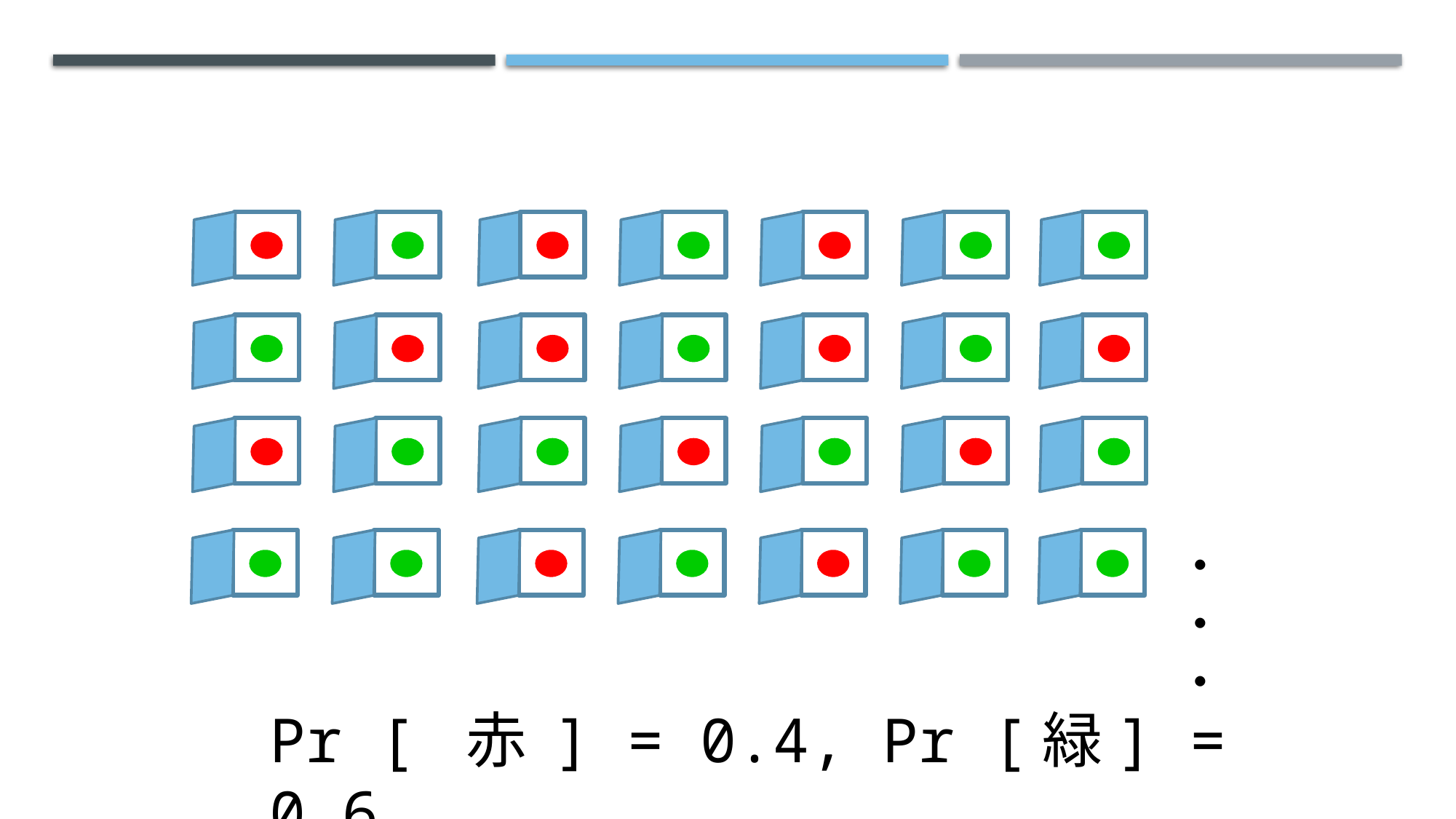

・・・
Pr [ 赤 ] = 0.4, Pr [緑] = 0.6